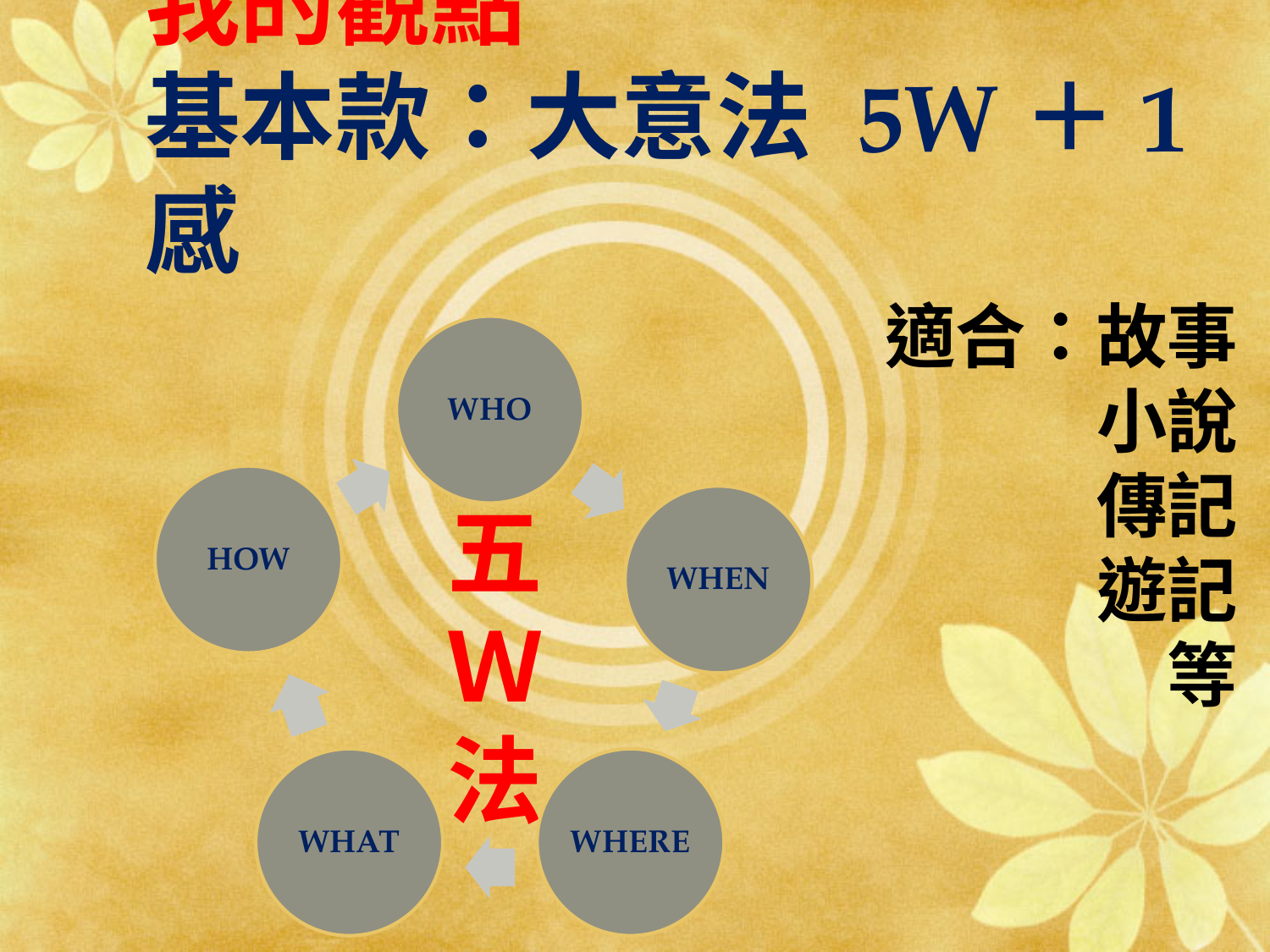

# 我的觀點 基本款：大意法 5W＋1感
適合：故事
小說
傳記
遊記
等
WHO

WHEN

WHERE

WHAT

HOW

五Ｗ法